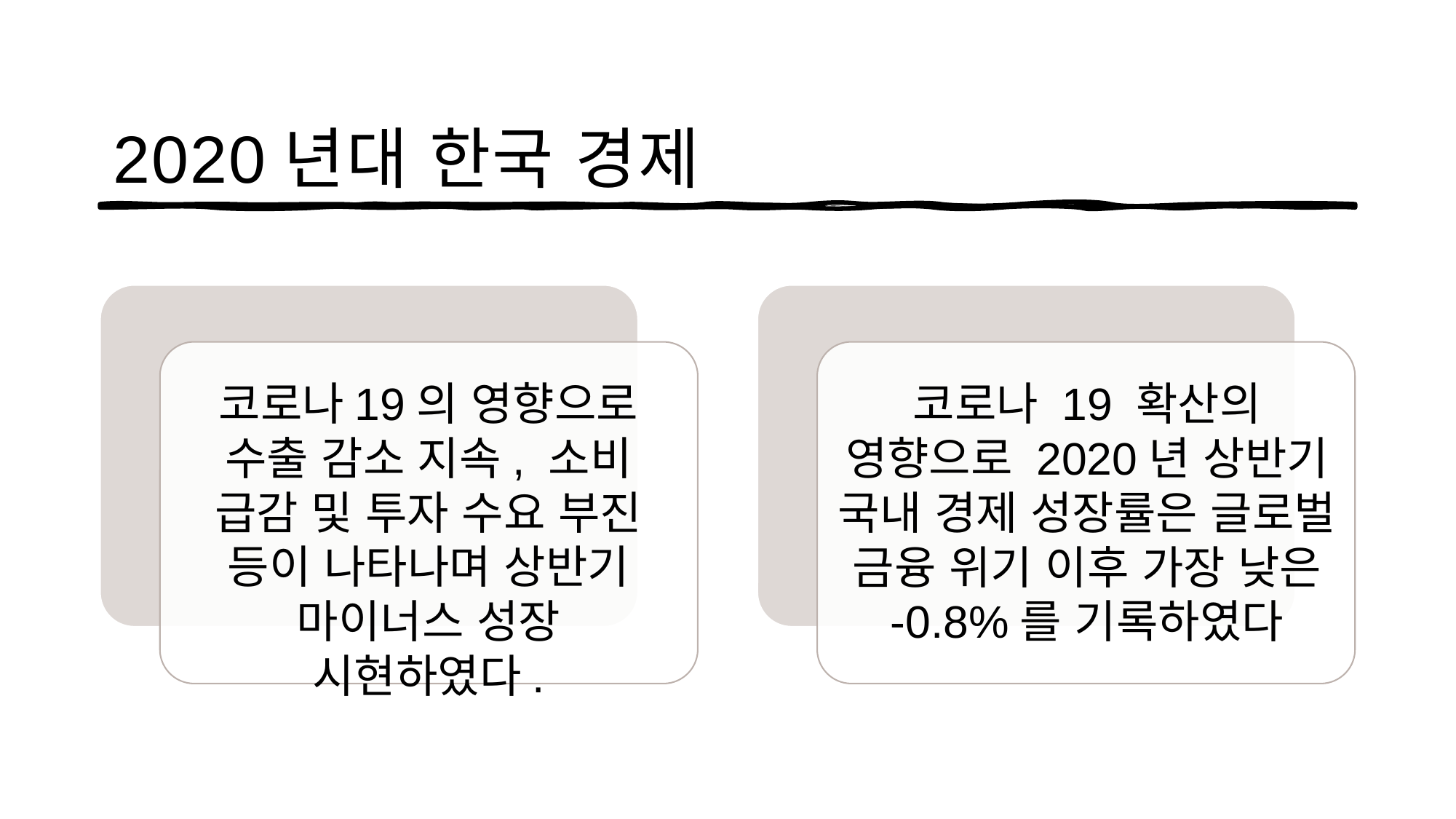

# 2020년대 한국 경제

코로나19의 영향으로 수출 감소 지속, 소비 급감 및 투자 수요 부진 등이 나타나며 상반기 마이너스 성장 시현하였다.
코로나 19 확산의 영향으로 2020년 상반기 국내 경제 성장률은 글로벌 금융 위기 이후 가장 낮은 -0.8%를 기록하였다